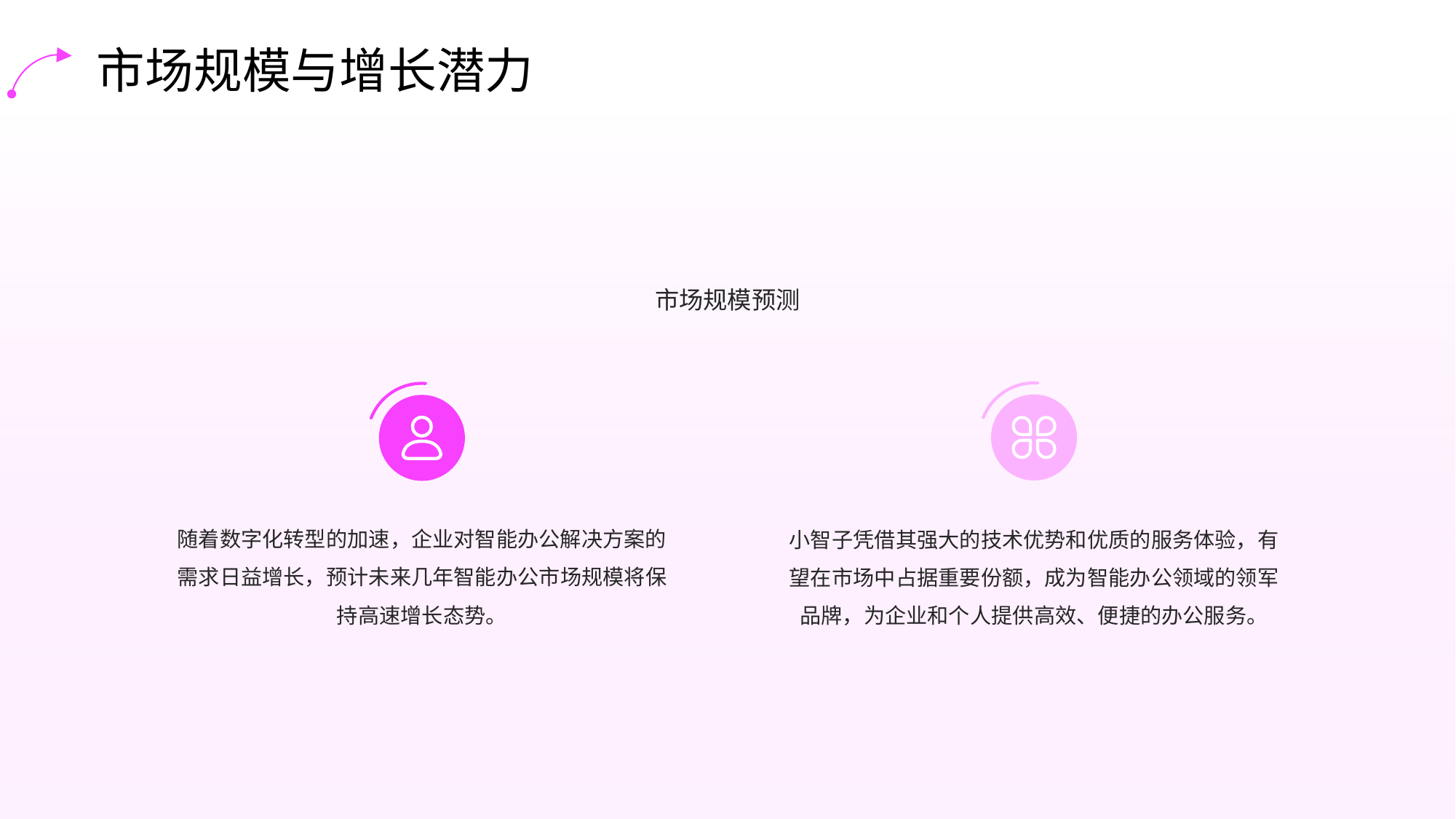

市场规模与增长潜力

市场规模预测

随着数字化转型的加速，企业对智能办公解决方案的需求日益增长，预计未来几年智能办公市场规模将保持高速增长态势。
小智子凭借其强大的技术优势和优质的服务体验，有望在市场中占据重要份额，成为智能办公领域的领军品牌，为企业和个人提供高效、便捷的办公服务。